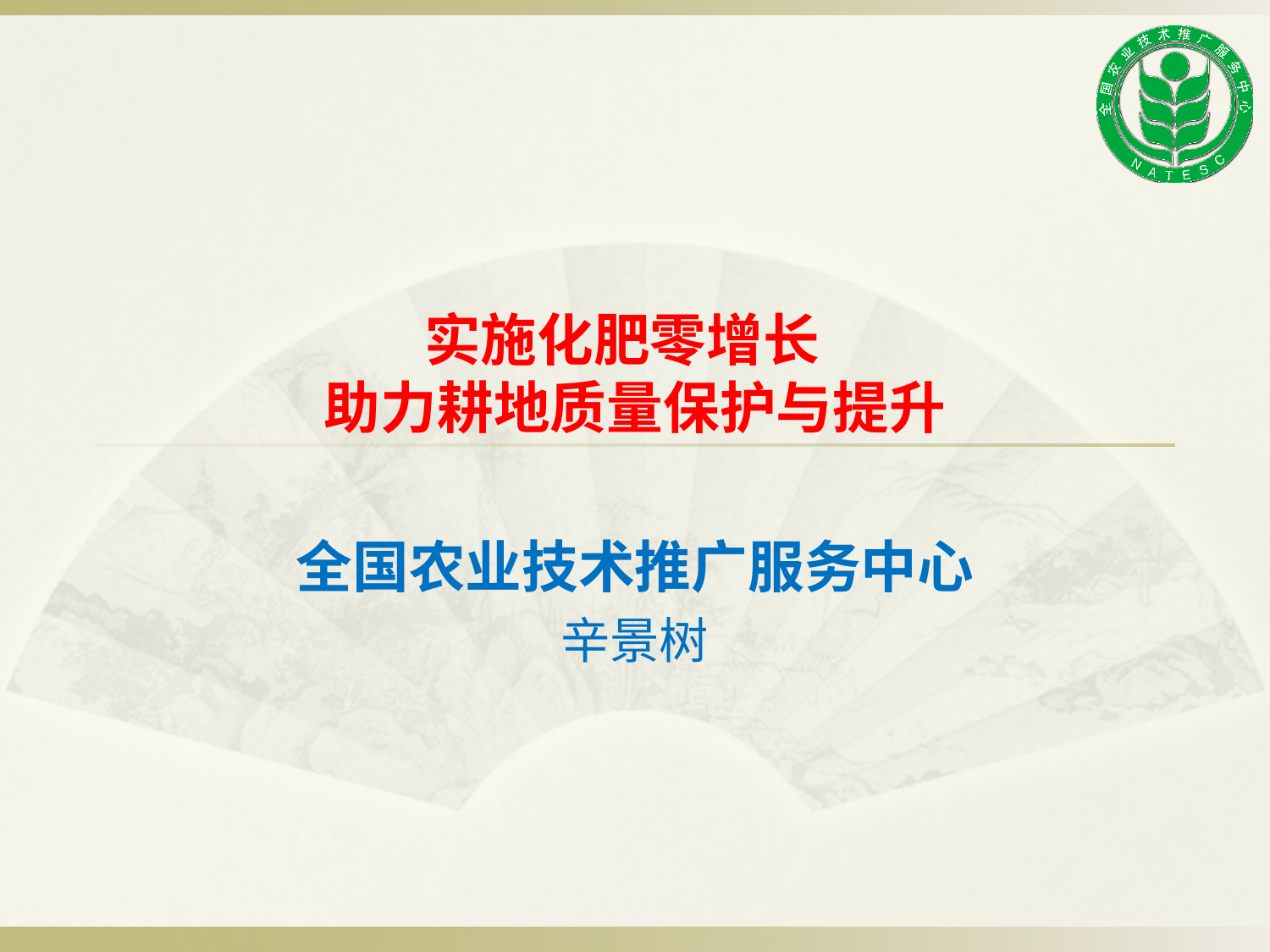

# 实施化肥零增长 助力耕地质量保护与提升

全国农业技术推广服务中心
辛景树